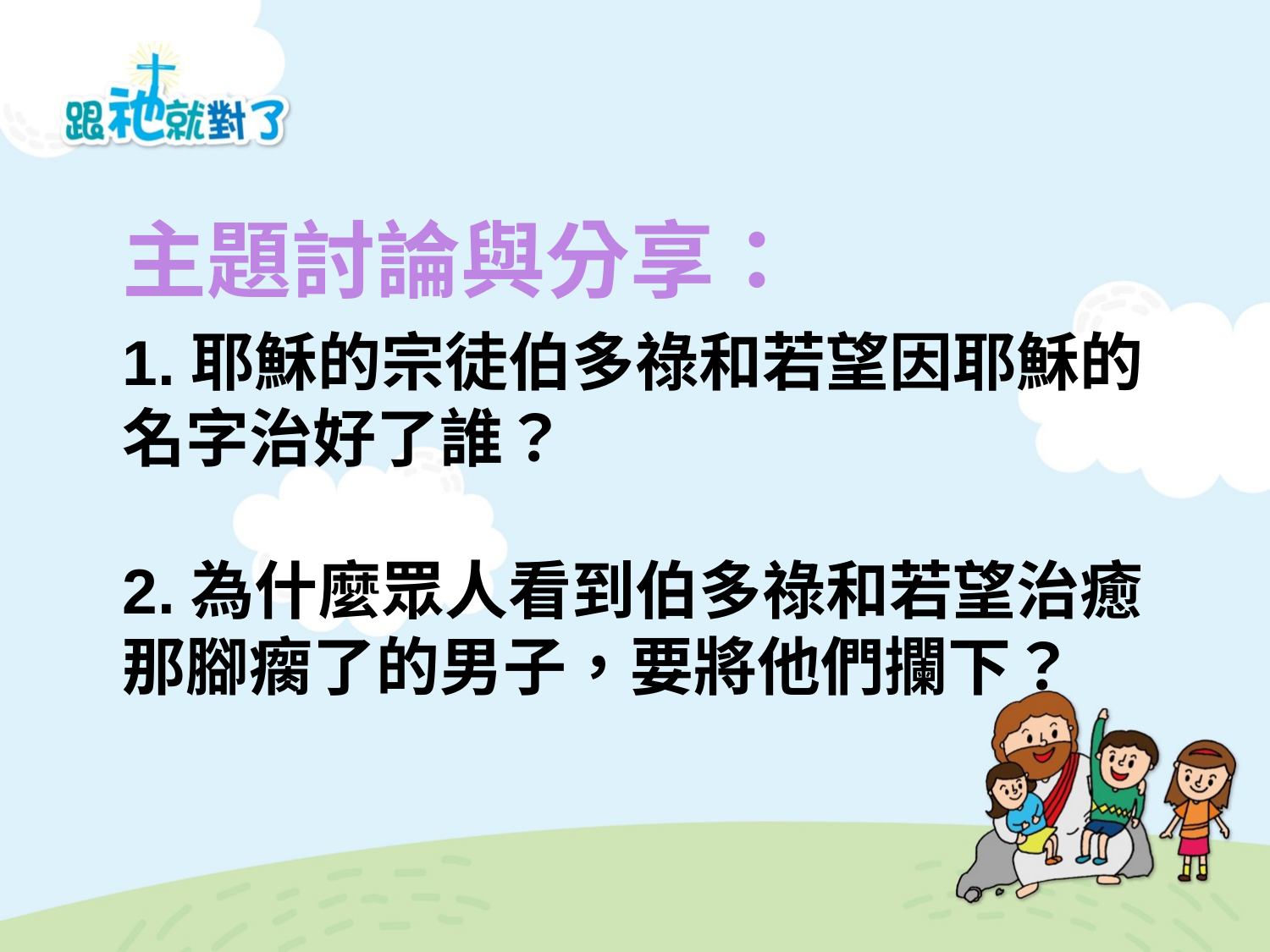

主題討論與分享：
1.耶穌的宗徒伯多祿和若望因耶穌的名字治好了誰？

2.為什麼眾人看到伯多祿和若望治癒那腳瘸了的男子，要將他們攔下？